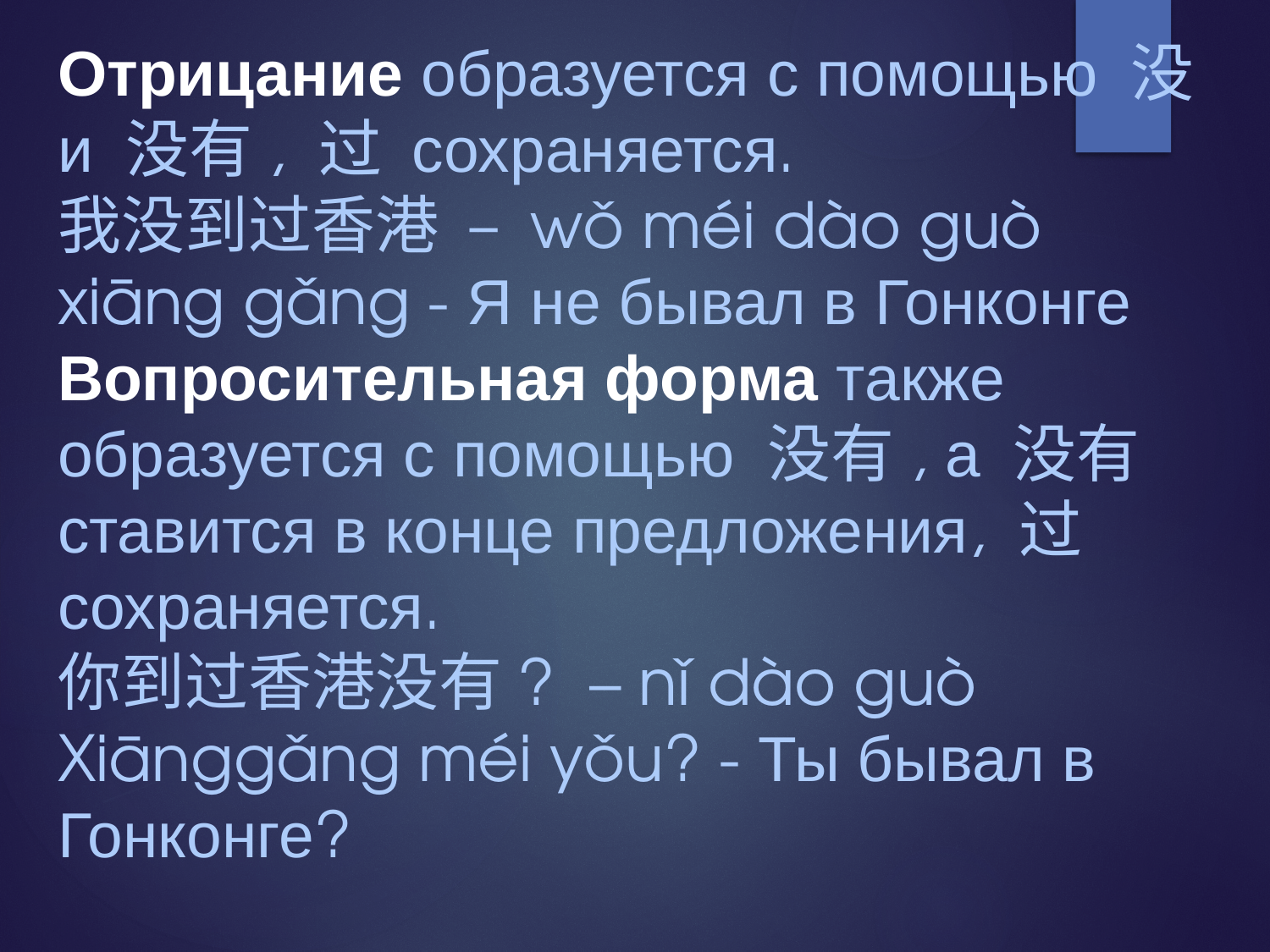

# Отрицание образуется с помощью 没 и 没有, 过 сохраняется. 我没到过香港  – wǒ méi dào guò xiāng gǎng - Я не бывал в Гонконге Вопросительная форма также образуется с помощью 没有, а 没有 ставится в конце предложения, 过 сохраняется. 你到过香港没有?  – nǐ dào guò Xiānggǎng méi yǒu? - Ты бывал в Гонконге?